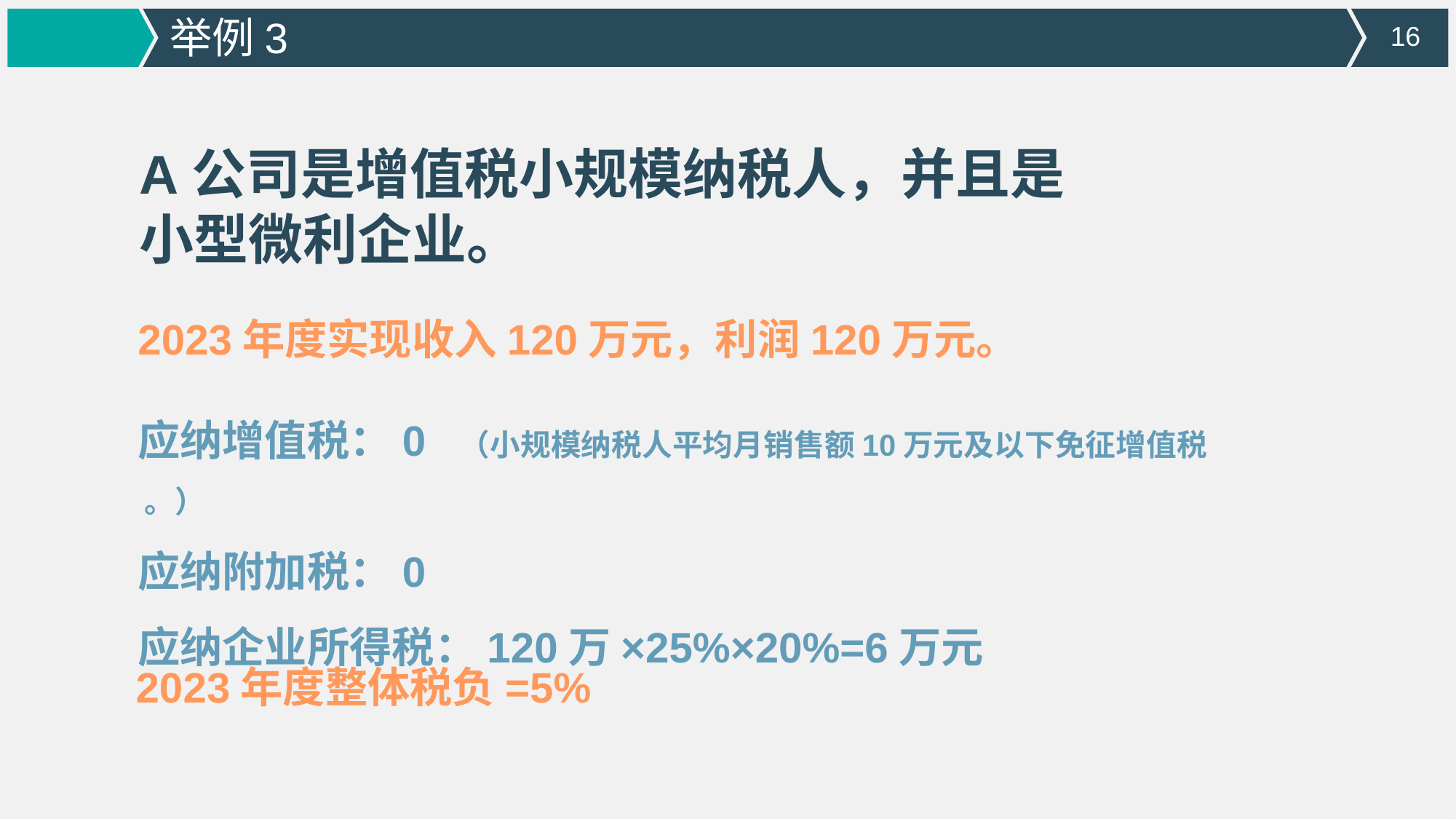

举例3
A公司是增值税小规模纳税人，并且是小型微利企业。
2023年度实现收入120万元，利润120万元。
应纳增值税：0  （小规模纳税人平均月销售额10万元及以下免征增值税 。）
应纳附加税：0
应纳企业所得税：120万×25%×20%=6万元
2023年度整体税负=5%